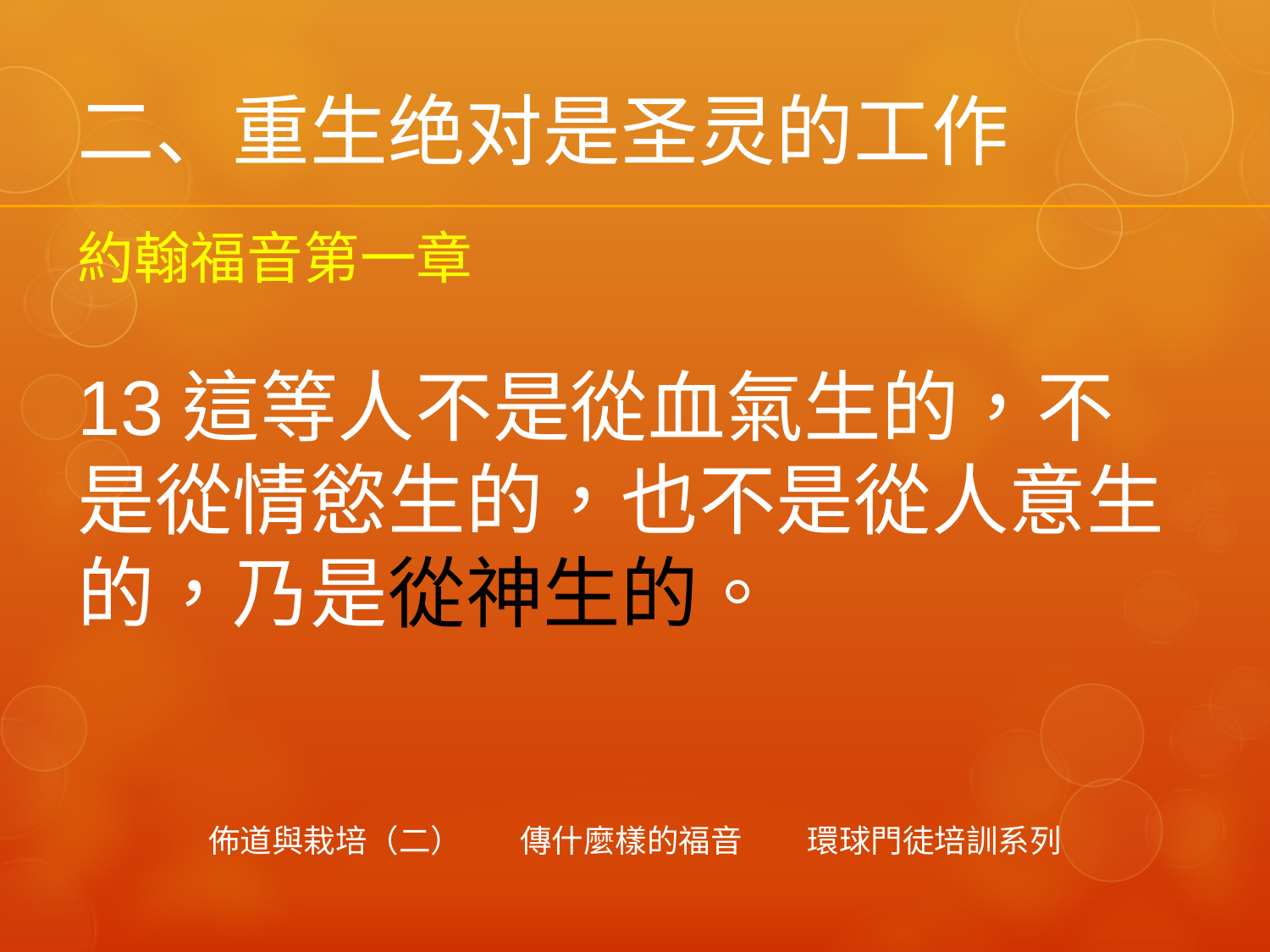

二、重生绝对是圣灵的工作

約翰福音第一章

13這等人不是從血氣生的，不是從情慾生的，也不是從人意生的，乃是從神生的。